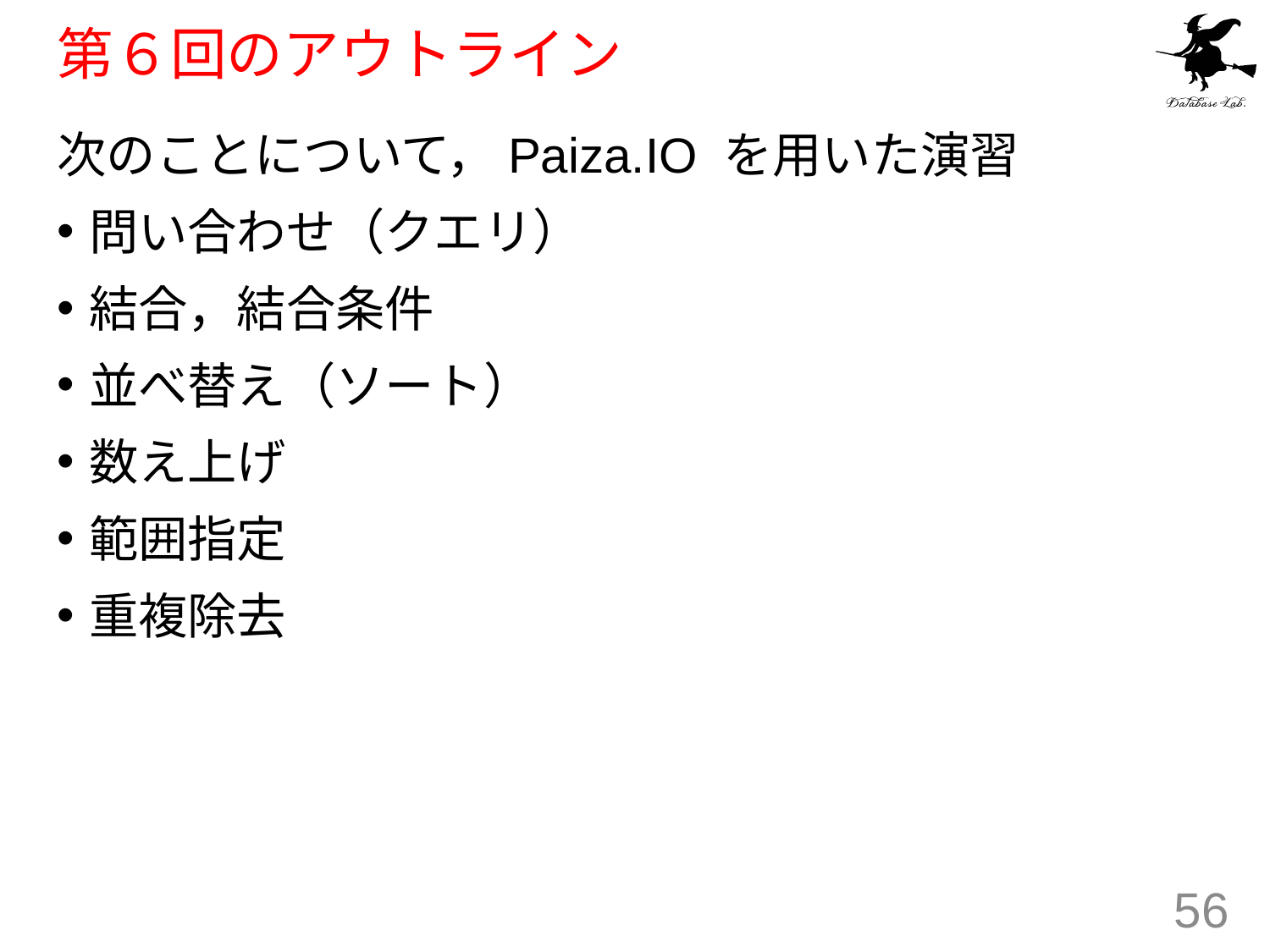

# 第６回のアウトライン
次のことについて，Paiza.IO を用いた演習
問い合わせ（クエリ）
結合，結合条件
並べ替え（ソート）
数え上げ
範囲指定
重複除去

56